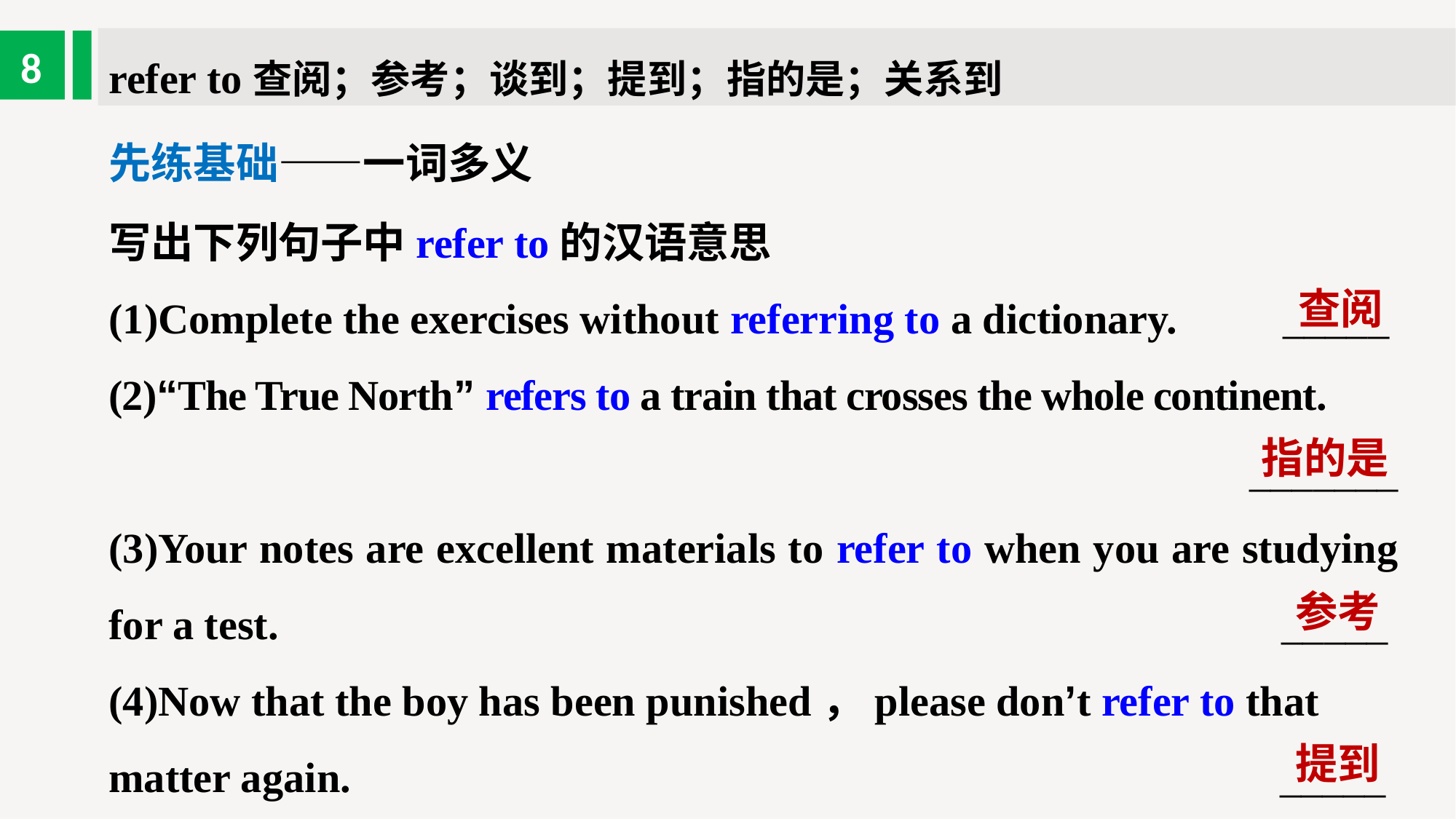

refer to查阅；参考；谈到；提到；指的是；关系到

8
先练基础——一词多义
写出下列句子中refer to的汉语意思
(1)Complete the exercises without referring to a dictionary.          _____
(2)“The True North” refers to a train that crosses the whole continent.
                                                                                          _______
(3)Your notes are excellent materials to refer to when you are studying for a test.                                                                                               _____
(4)Now that the boy has been punished，please don’t refer to that matter again.                                                                                        _____
查阅
指的是
参考
提到